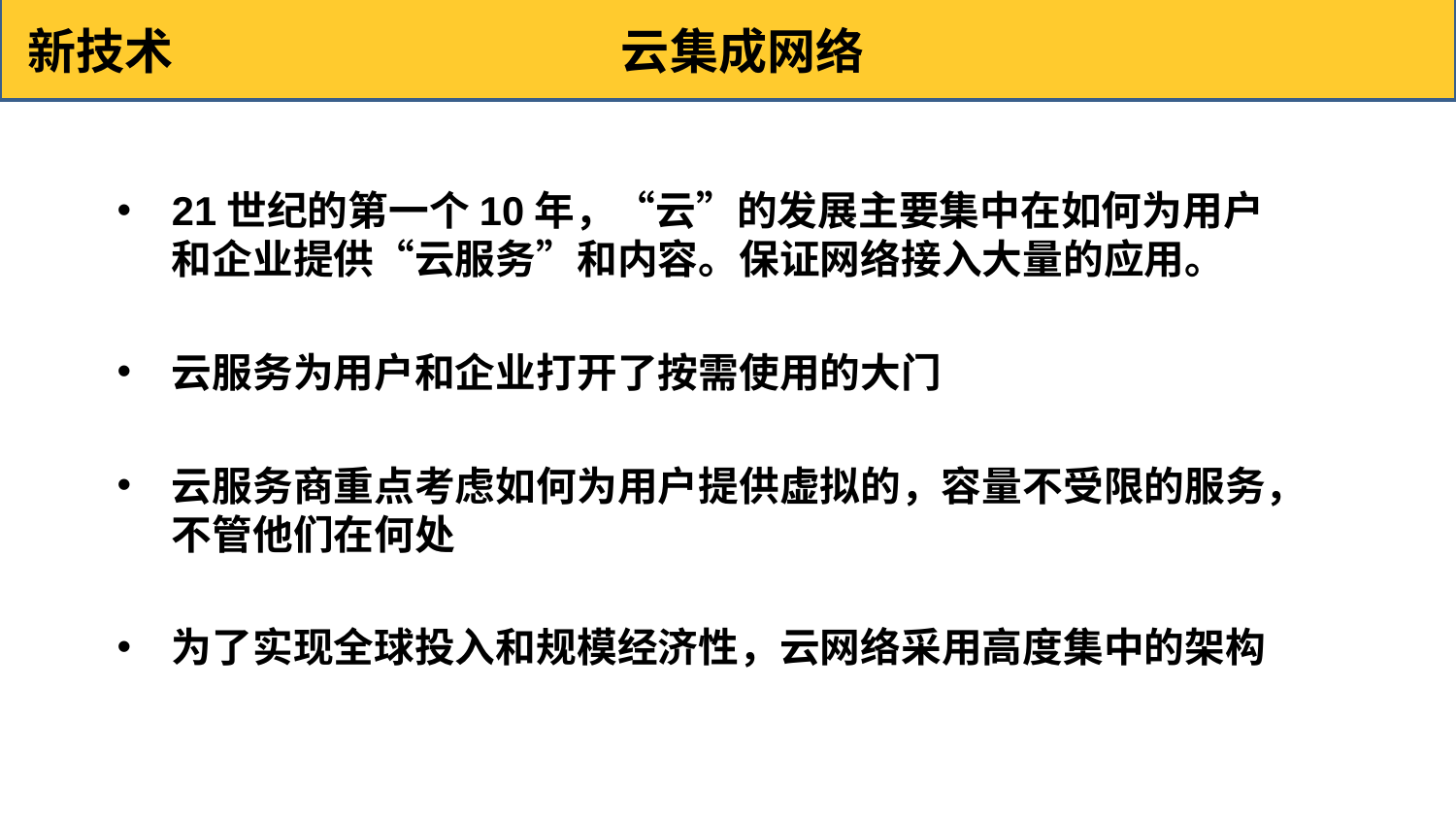

新技术                                         云集成网络

21世纪的第一个10年，“云”的发展主要集中在如何为用户和企业提供“云服务”和内容。保证网络接入大量的应用。

云服务为用户和企业打开了按需使用的大门

云服务商重点考虑如何为用户提供虚拟的，容量不受限的服务，不管他们在何处

为了实现全球投入和规模经济性，云网络采用高度集中的架构
21